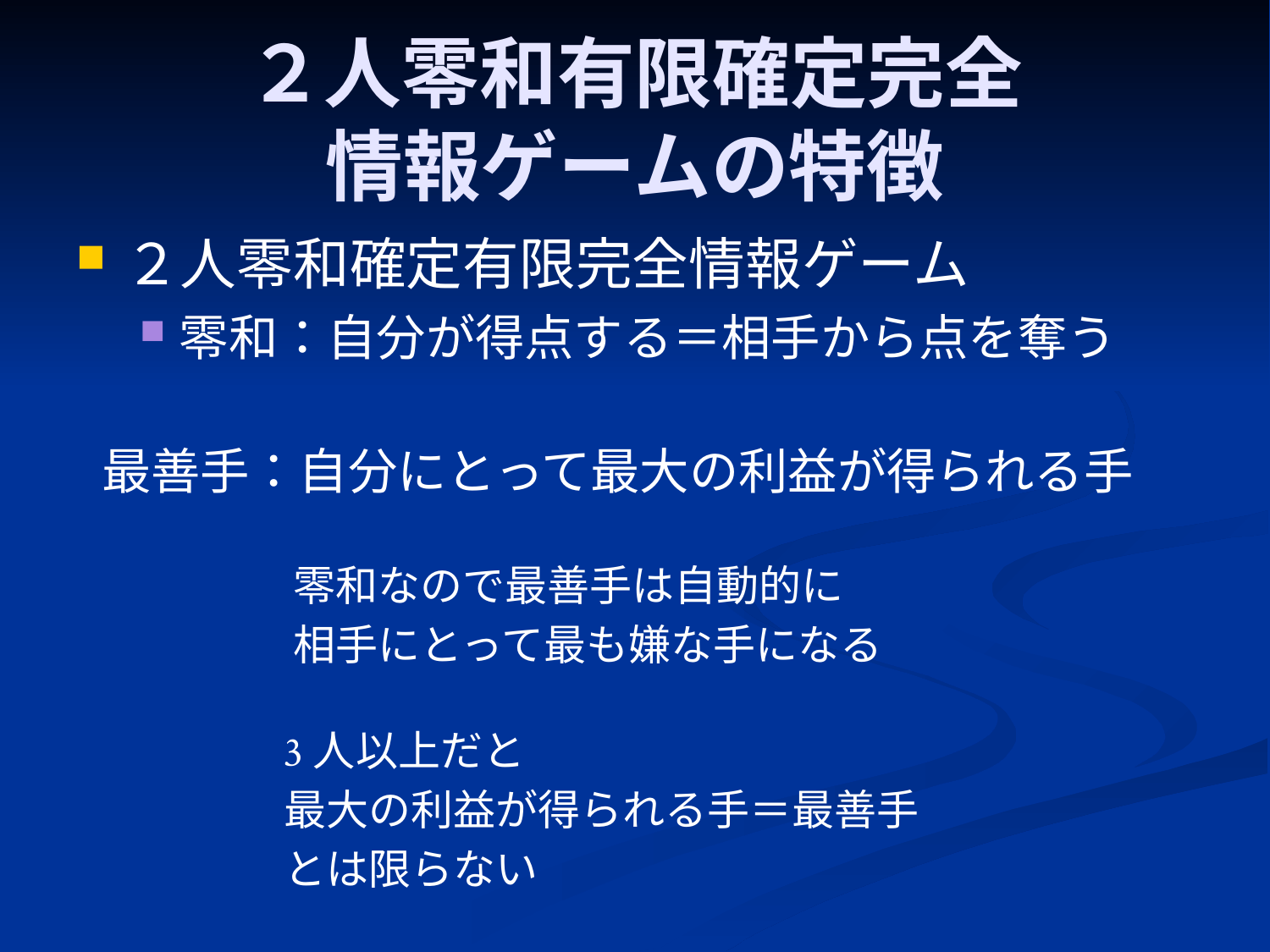

# ２人零和有限確定完全 情報ゲームの特徴
２人零和確定有限完全情報ゲーム
零和：自分が得点する＝相手から点を奪う
最善手：自分にとって最大の利益が得られる手
零和なので最善手は自動的に
相手にとって最も嫌な手になる
3人以上だと
最大の利益が得られる手＝最善手
とは限らない